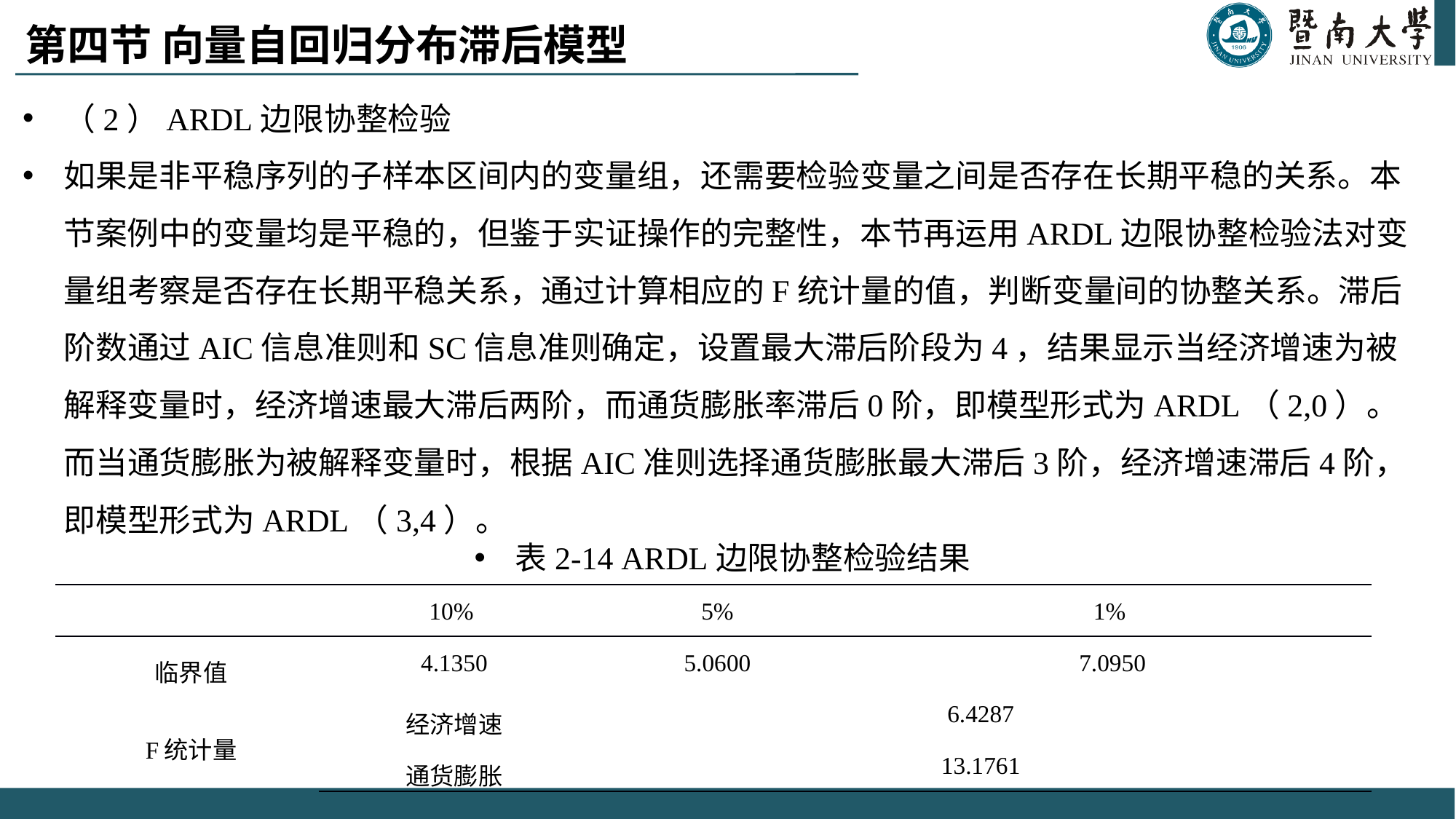

# 第四节 向量自回归分布滞后模型
（2）ARDL边限协整检验
如果是非平稳序列的子样本区间内的变量组，还需要检验变量之间是否存在长期平稳的关系。本节案例中的变量均是平稳的，但鉴于实证操作的完整性，本节再运用ARDL边限协整检验法对变量组考察是否存在长期平稳关系，通过计算相应的F统计量的值，判断变量间的协整关系。滞后阶数通过AIC信息准则和SC信息准则确定，设置最大滞后阶段为4，结果显示当经济增速为被解释变量时，经济增速最大滞后两阶，而通货膨胀率滞后0阶，即模型形式为ARDL（2,0）。而当通货膨胀为被解释变量时，根据AIC准则选择通货膨胀最大滞后3阶，经济增速滞后4阶，即模型形式为ARDL（3,4）。
表2-14 ARDL边限协整检验结果

|  | 10% | 5% | 1% |
| --- | --- | --- | --- |
| 临界值 | 4.1350 | 5.0600 | 7.0950 |
| F统计量 | 经济增速 | 6.4287 |  |
|  | 通货膨胀 | 13.1761 |  |